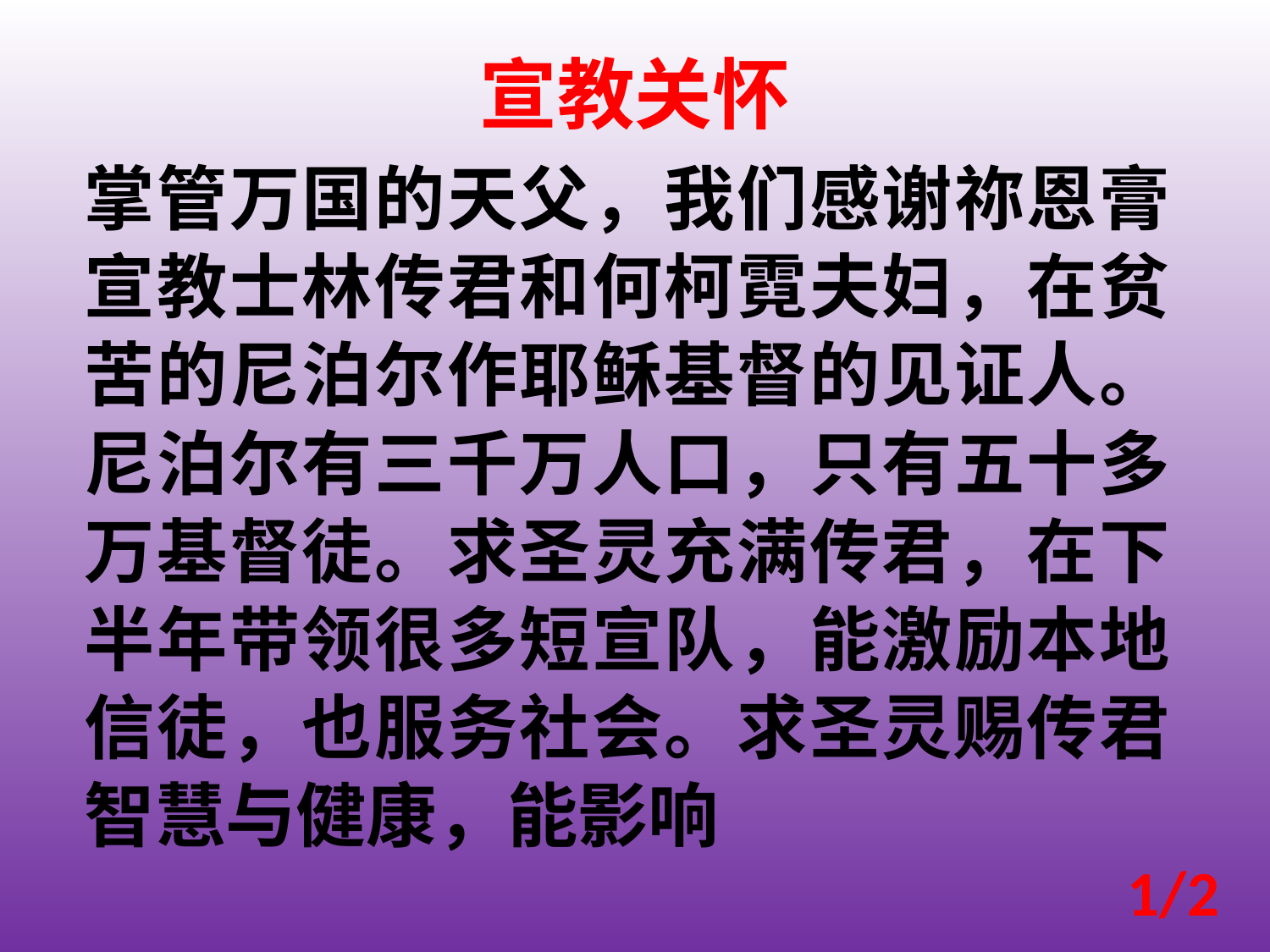

宣教关怀
掌管万国的天父，我们感谢祢恩膏宣教士林传君和何柯霓夫妇，在贫苦的尼泊尔作耶稣基督的见证人。尼泊尔有三千万人口，只有五十多万基督徒。求圣灵充满传君，在下半年带领很多短宣队，能激励本地信徒，也服务社会。求圣灵赐传君智慧与健康，能影响
1/2